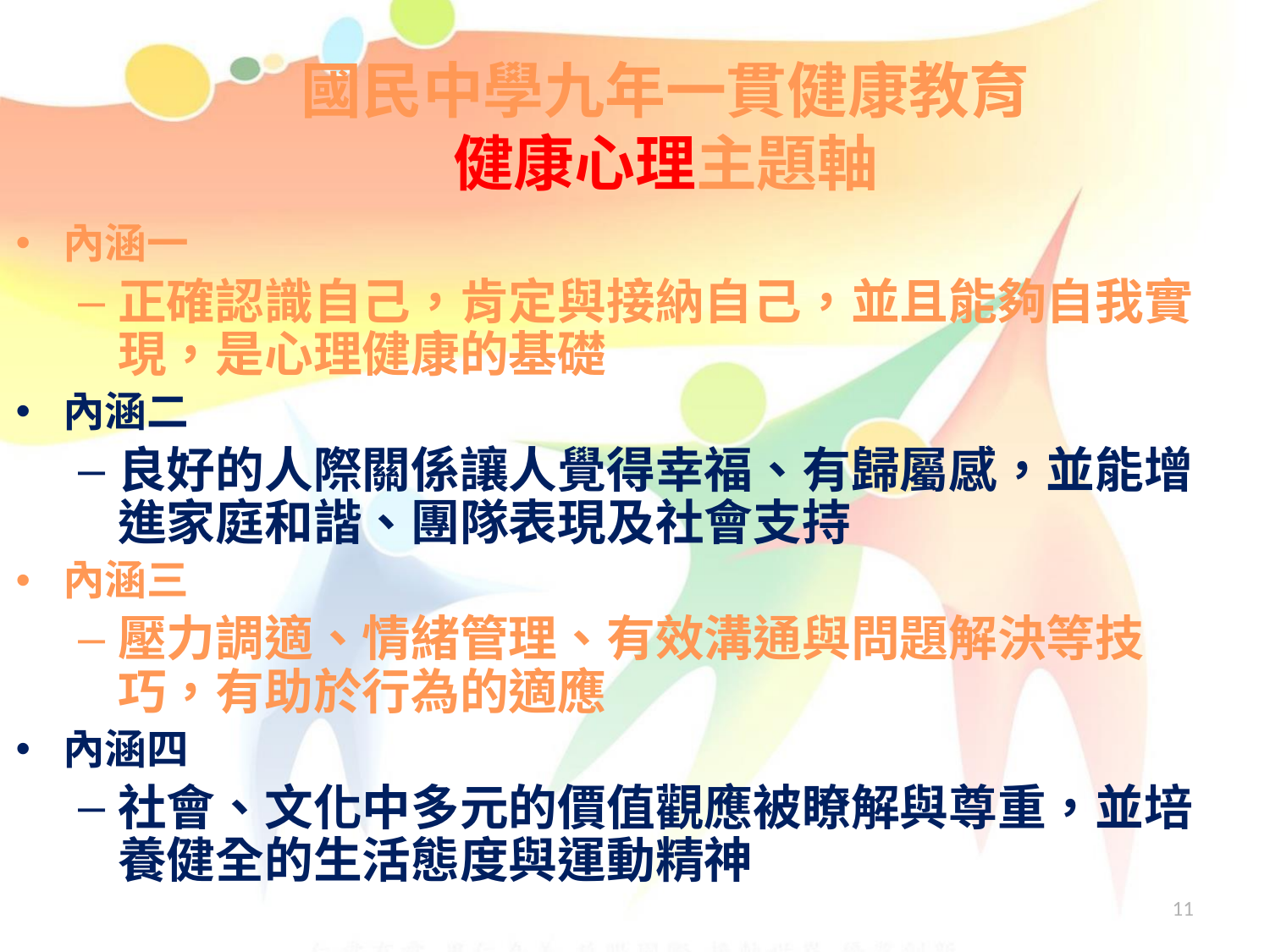

國民中學九年一貫健康教育
健康心理主題軸
內涵一
正確認識自己，肯定與接納自己，並且能夠自我實現，是心理健康的基礎
內涵二
良好的人際關係讓人覺得幸福、有歸屬感，並能增進家庭和諧、團隊表現及社會支持
內涵三
壓力調適、情緒管理、有效溝通與問題解決等技巧，有助於行為的適應
內涵四
社會、文化中多元的價值觀應被瞭解與尊重，並培養健全的生活態度與運動精神
11